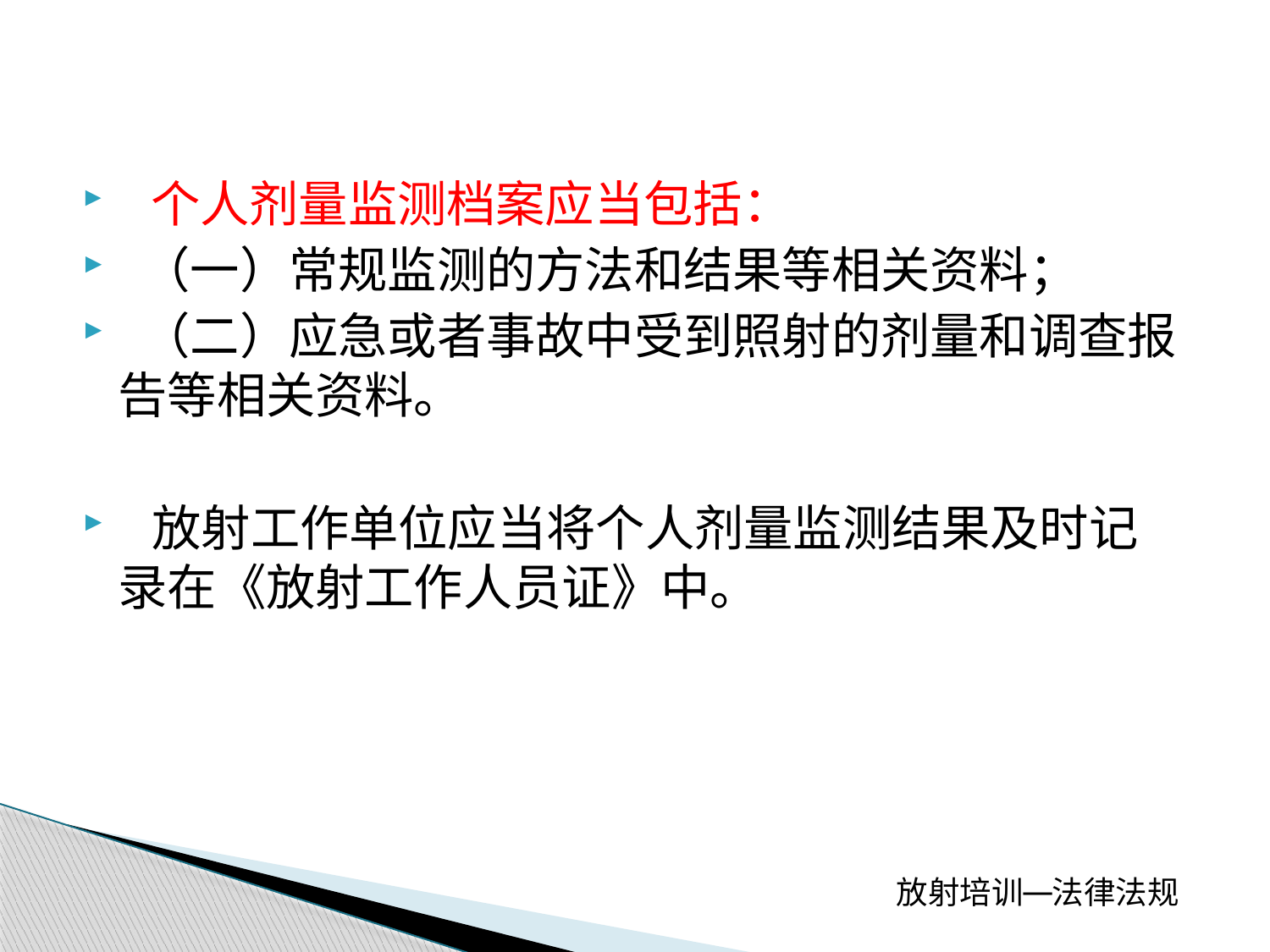

#
  个人剂量监测档案应当包括：
 （一）常规监测的方法和结果等相关资料；
 （二）应急或者事故中受到照射的剂量和调查报告等相关资料。

  放射工作单位应当将个人剂量监测结果及时记录在《放射工作人员证》中。

放射培训—法律法规